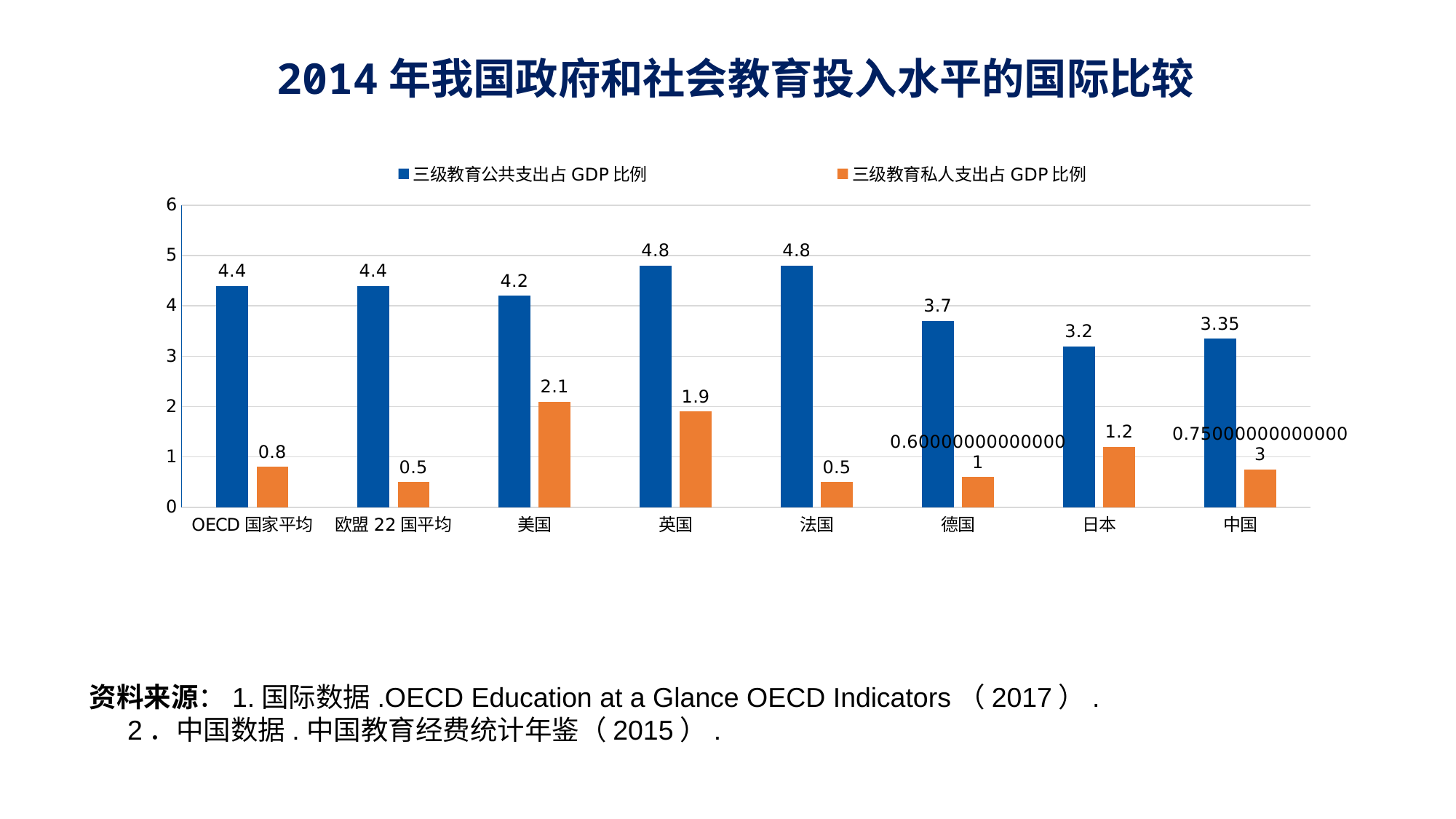

2014年我国政府和社会教育投入水平的国际比较

### Chart

| Category | 三级教育公共支出占GDP比例 | 三级教育私人支出占GDP比例 |
|---|---|---|
| OECD国家平均 | 4.4 | 0.8 |
| 欧盟22国平均 | 4.4 | 0.5 |
| 美国 | 4.2 | 2.1 |
| 英国 | 4.8 | 1.9 |
| 法国 | 4.8 | 0.5 |
| 德国 | 3.7 | 0.600000000000001 |
| 日本 | 3.2 | 1.2 |
| 中国 | 3.35 | 0.750000000000003 |
资料来源：1.国际数据.OECD Education at a Glance OECD Indicators（2017）.
     2．中国数据.中国教育经费统计年鉴（2015）.